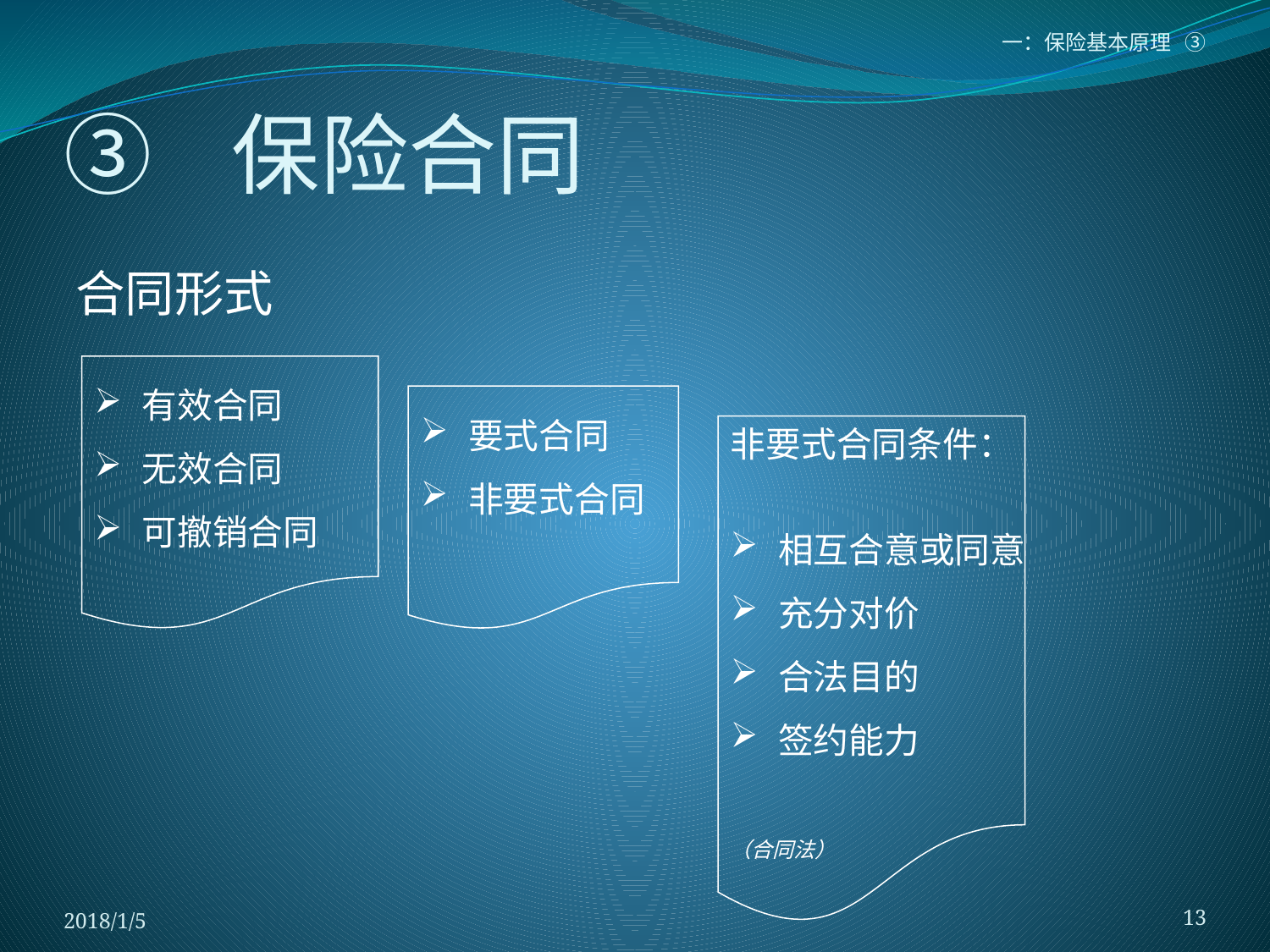

一：保险基本原理   ③
# ③   保险合同
合同形式
有效合同
无效合同
可撤销合同
要式合同
非要式合同
非要式合同条件：

相互合意或同意
充分对价
合法目的
签约能力

（合同法）
2018/1/5
13